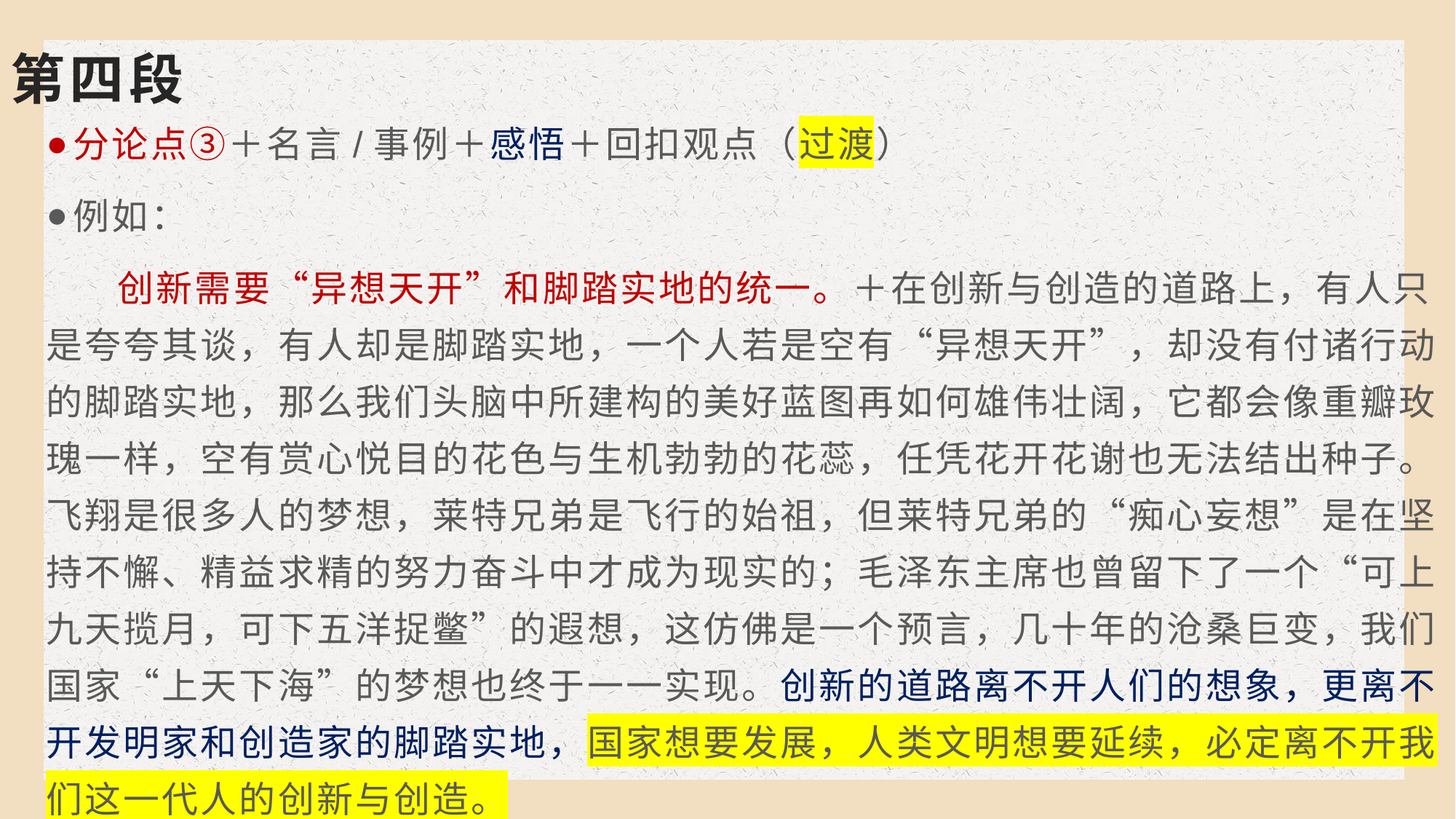

# 第四段
分论点③＋名言/事例＋感悟＋回扣观点（过渡）
例如：
      创新需要“异想天开”和脚踏实地的统一。＋在创新与创造的道路上，有人只是夸夸其谈，有人却是脚踏实地，一个人若是空有“异想天开”，却没有付诸行动的脚踏实地，那么我们头脑中所建构的美好蓝图再如何雄伟壮阔，它都会像重瓣玫瑰一样，空有赏心悦目的花色与生机勃勃的花蕊，任凭花开花谢也无法结出种子。飞翔是很多人的梦想，莱特兄弟是飞行的始祖，但莱特兄弟的“痴心妄想”是在坚持不懈、精益求精的努力奋斗中才成为现实的；毛泽东主席也曾留下了一个“可上九天揽月，可下五洋捉鳖”的遐想，这仿佛是一个预言，几十年的沧桑巨变，我们国家“上天下海”的梦想也终于一一实现。创新的道路离不开人们的想象，更离不开发明家和创造家的脚踏实地，国家想要发展，人类文明想要延续，必定离不开我们这一代人的创新与创造。